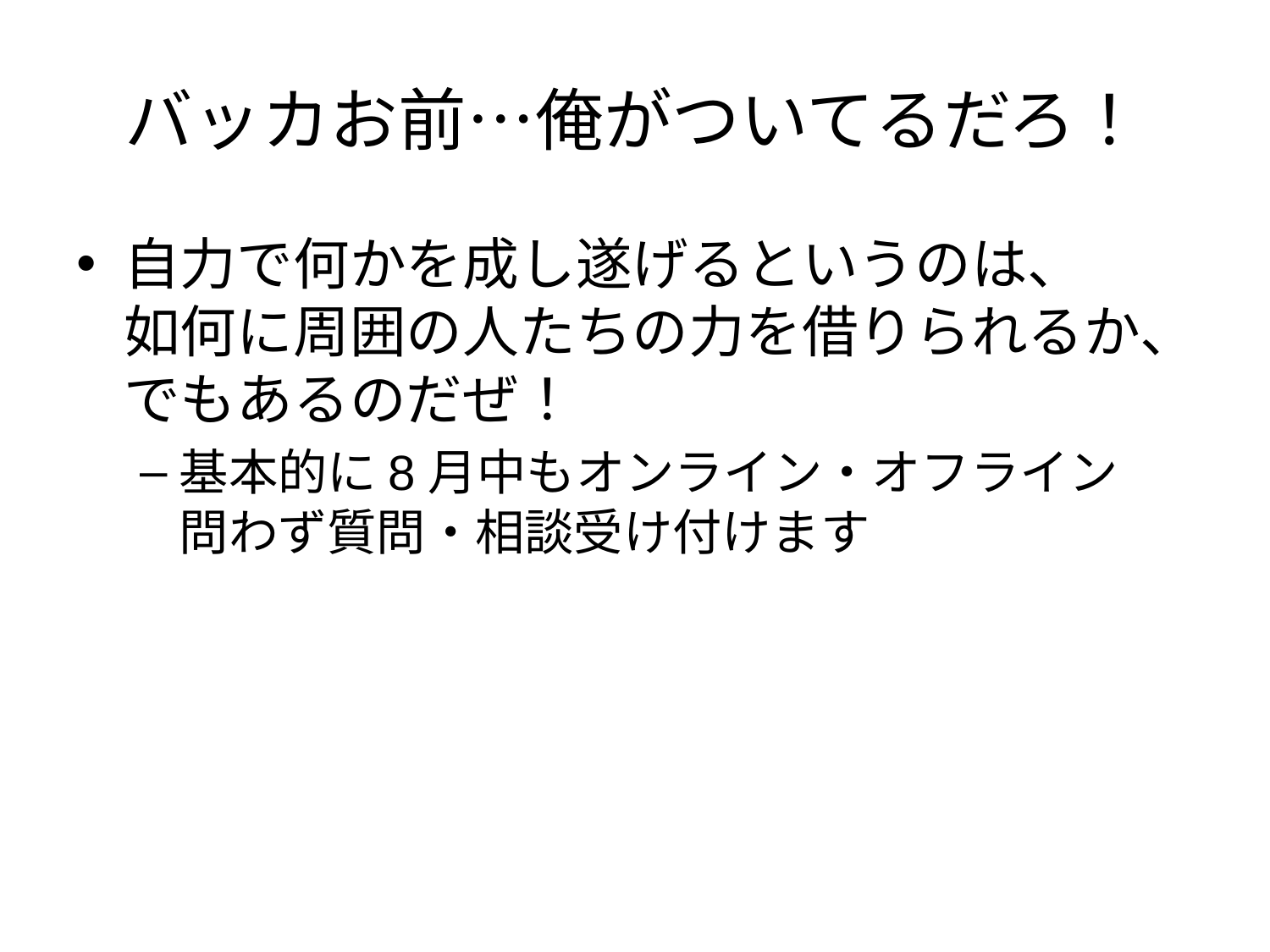

# バッカお前…俺がついてるだろ！
自力で何かを成し遂げるというのは、
如何に周囲の人たちの力を借りられるか、でもあるのだぜ！
基本的に8月中もオンライン・オフライン
問わず質問・相談受け付けます